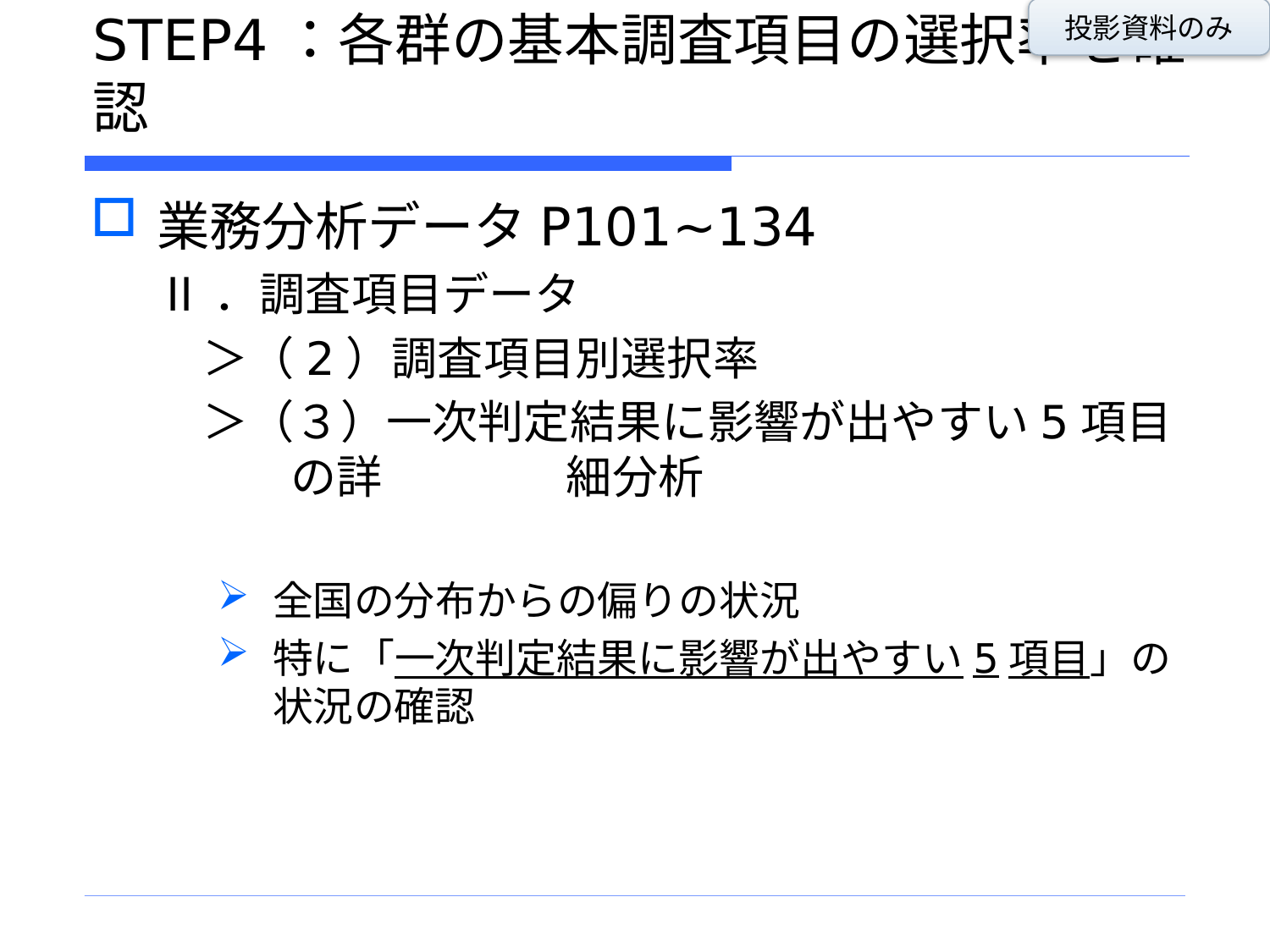

投影資料のみ
# STEP4：各群の基本調査項目の選択率を確認
業務分析データP101~134
Ⅱ．調査項目データ
　＞（2）調査項目別選択率
　＞（３）一次判定結果に影響が出やすい5項目の詳　　　　細分析

全国の分布からの偏りの状況
特に「一次判定結果に影響が出やすい5項目」の状況の確認